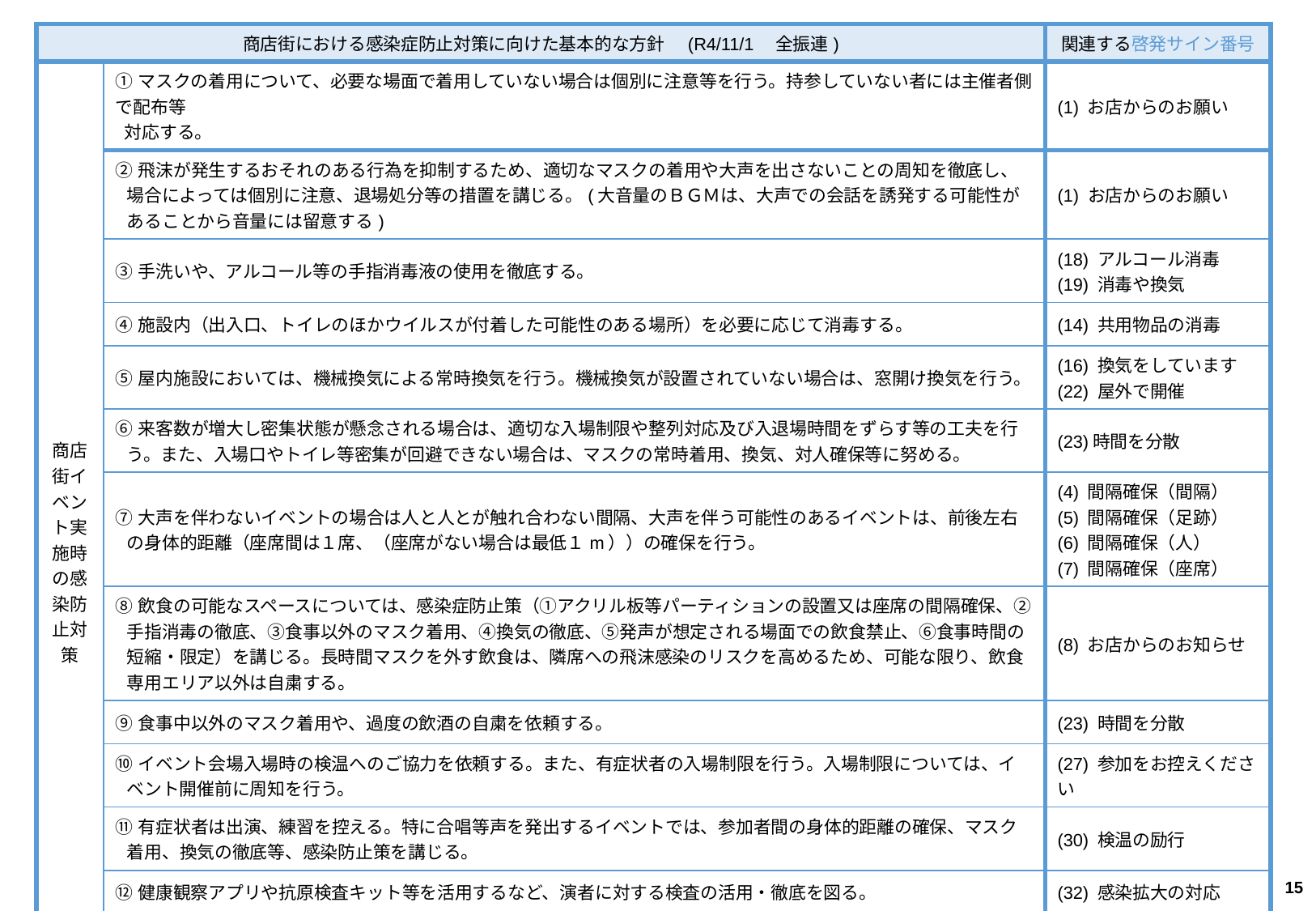

| 商店街における感染症防止対策に向けた基本的な方針　(R4/11/1　全振連) |  | 関連する啓発サイン番号 |
| --- | --- | --- |
| 商店街イベント実施時の感染防止対策 | ➀マスクの着用について、必要な場面で着用していない場合は個別に注意等を行う。持参していない者には主催者側で配布等 対応する。 | (1) お店からのお願い |
|  | ➁飛沫が発生するおそれのある行為を抑制するため、適切なマスクの着用や大声を出さないことの周知を徹底し、場合によっては個別に注意、退場処分等の措置を講じる。(大音量のＢＧＭは、大声での会話を誘発する可能性があることから音量には留意する) | お店からのお願い |
|  | ③手洗いや、アルコール等の手指消毒液の使用を徹底する。 | (18) アルコール消毒 (19) 消毒や換気 |
|  | ④施設内（出入口、トイレのほかウイルスが付着した可能性のある場所）を必要に応じて消毒する。 | (14) 共用物品の消毒 |
|  | ⑤屋内施設においては、機械換気による常時換気を行う。機械換気が設置されていない場合は、窓開け換気を行う。 | (16) 換気をしています (22) 屋外で開催 |
|  | ⑥来客数が増大し密集状態が懸念される場合は、適切な入場制限や整列対応及び入退場時間をずらす等の工夫を行う。また、入場口やトイレ等密集が回避できない場合は、マスクの常時着用、換気、対人確保等に努める。 | (23)時間を分散 |
|  | ⑦大声を伴わないイベントの場合は人と人とが触れ合わない間隔、大声を伴う可能性のあるイベントは、前後左右の身体的距離（座席間は１席、（座席がない場合は最低１m））の確保を行う。 | (4) 間隔確保（間隔） (5) 間隔確保（足跡） (6) 間隔確保（人） (7) 間隔確保（座席） |
|  | ⑧飲食の可能なスペースについては、感染症防止策（①アクリル板等パーティションの設置又は座席の間隔確保、②手指消毒の徹底、③食事以外のマスク着用、④換気の徹底、⑤発声が想定される場面での飲食禁止、⑥食事時間の短縮・限定）を講じる。長時間マスクを外す飲食は、隣席への飛沫感染のリスクを高めるため、可能な限り、飲食専用エリア以外は自粛する。 | (8) お店からのお知らせ |
|  | ⑨食事中以外のマスク着用や、過度の飲酒の自粛を依頼する。 | (23) 時間を分散 |
|  | ⑩イベント会場入場時の検温へのご協力を依頼する。また、有症状者の入場制限を行う。入場制限については、イベント開催前に周知を行う。 | (27) 参加をお控えください |
|  | ⑪有症状者は出演、練習を控える。特に合唱等声を発出するイベントでは、参加者間の身体的距離の確保、マスク着用、換気の徹底等、感染防止策を講じる。 | (30) 検温の励行 |
|  | ⑫健康観察アプリや抗原検査キット等を活用するなど、演者に対する検査の活用・徹底を図る。 | (32) 感染拡大の対応 |
|  | ⑬イベント前後の滞留回避、身体的距離の確保、マスク着用等に対する注意喚起を実施する。 | (1)お店からのお願い |
|  | ⑭イベント前後は会場への呼びかけ等により、時差入退場の実施する。 | (23) 時間を分散 |
|  | ⑮主催者及び施設管理者において、ガイドラインに従った取組を行う旨をＨＰ等で公表する。 | (8) お店からのお知らせ |
15